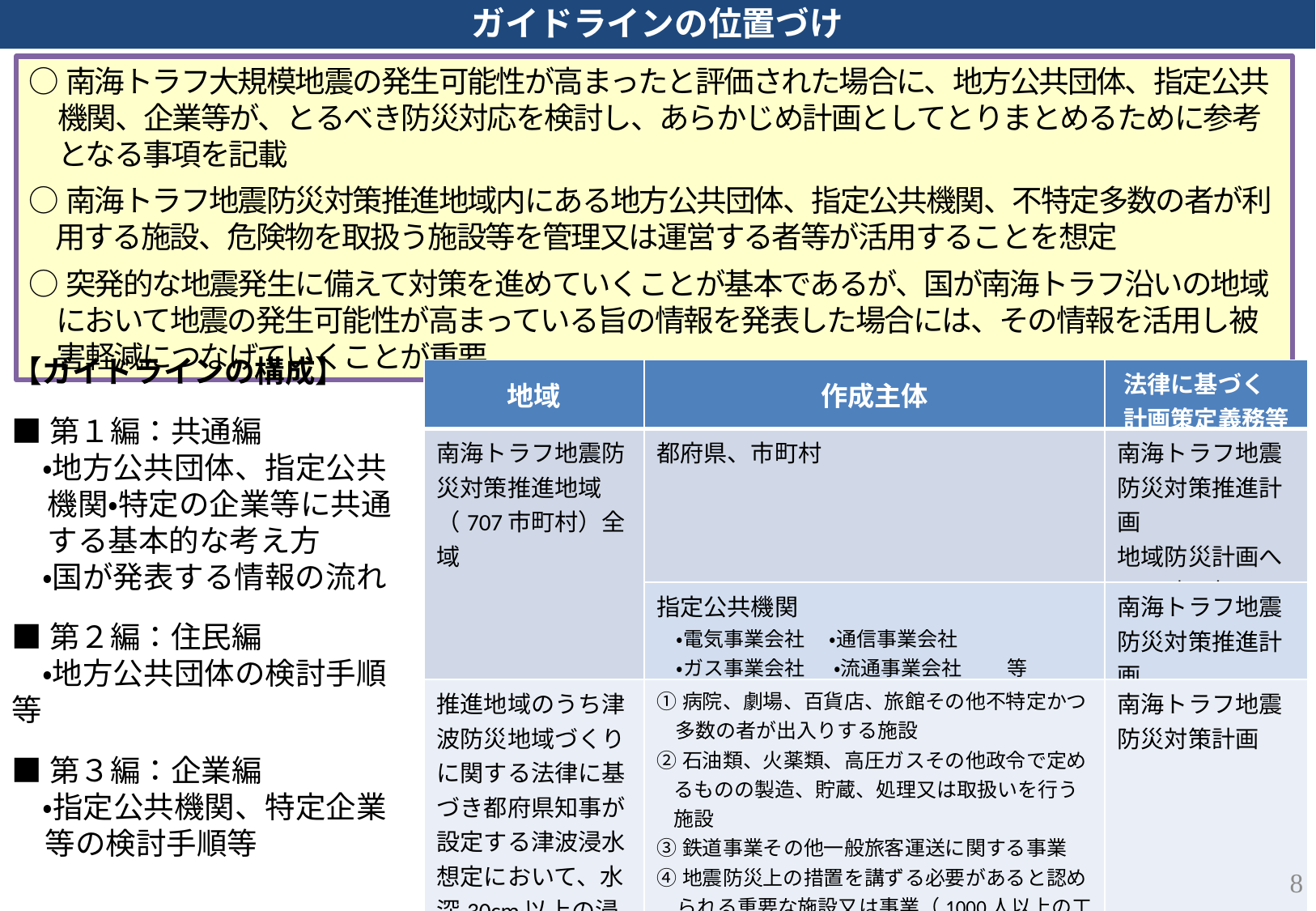

ガイドラインの位置づけ
○南海トラフ大規模地震の発生可能性が高まったと評価された場合に、地方公共団体、指定公共機関、企業等が、とるべき防災対応を検討し、あらかじめ計画としてとりまとめるために参考となる事項を記載
○南海トラフ地震防災対策推進地域内にある地方公共団体、指定公共機関、不特定多数の者が利用する施設、危険物を取扱う施設等を管理又は運営する者等が活用することを想定
○突発的な地震発生に備えて対策を進めていくことが基本であるが、国が南海トラフ沿いの地域において地震の発生可能性が高まっている旨の情報を発表した場合には、その情報を活用し被害軽減につなげていくことが重要
【ガイドラインの構成】

■第１編：共通編
　・地方公共団体、指定公共機関・特定の企業等に共通する基本的な考え方
　・国が発表する情報の流れ

■第２編：住民編
　・地方公共団体の検討手順等

■第３編：企業編
　・指定公共機関、特定企業等の検討手順等
| 地域 | 作成主体 | 法律に基づく　計画策定義務等 |
| --- | --- | --- |
| 南海トラフ地震防災対策推進地域（707市町村）全域 | 都府県、市町村 | 南海トラフ地震防災対策推進計画 地域防災計画への反映に努める |
|  | 指定公共機関 　・電気事業会社 　・通信事業会社 　・ガス事業会社 　 ・流通事業会社　 　等 | 南海トラフ地震防災対策推進計画 |
| 推進地域のうち津波防災地域づくりに関する法律に基づき都府県知事が設定する津波浸水想定において、水深30cm以上の浸水が想定される区域 | ①病院、劇場、百貨店、旅館その他不特定かつ多数の者が出入りする施設 ②石油類、火薬類、高圧ガスその他政令で定めるものの製造、貯蔵、処理又は取扱いを行う施設 ③鉄道事業その他一般旅客運送に関する事業 ④地震防災上の措置を講ずる必要があると認められる重要な施設又は事業（1000人以上の工場、学校、社会福祉施設、地方道路公社が管理する道路・一般自動車道路、放送、ガス、水道、電気、石油パイプライン等） | 南海トラフ地震防災対策計画 |
8